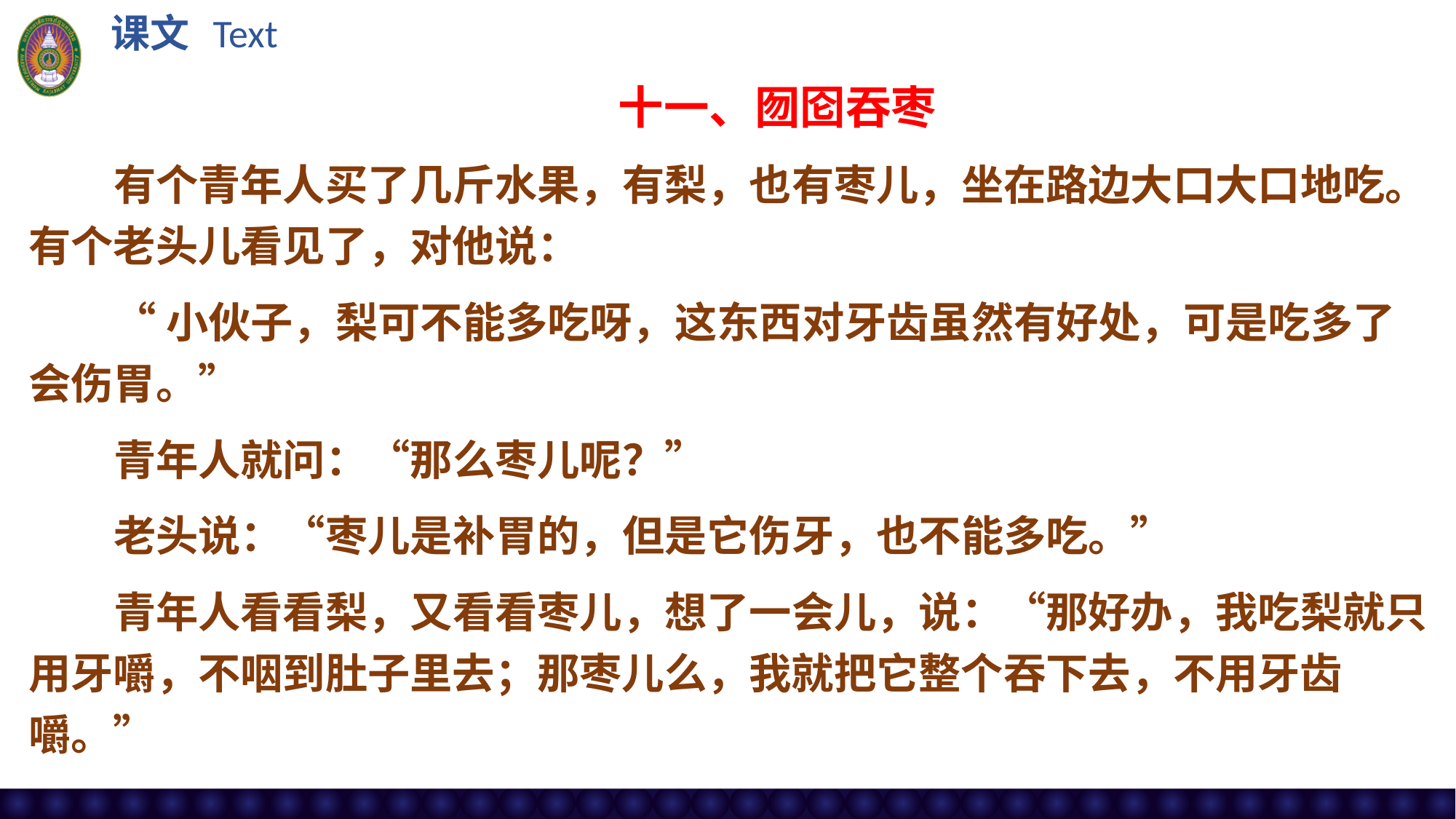

# 课文  Text
十一、囫囵吞枣
有个青年人买了几斤水果，有梨，也有枣儿，坐在路边大口大口地吃。有个老头儿看见了，对他说：
“小伙子，梨可不能多吃呀，这东西对牙齿虽然有好处，可是吃多了会伤胃。”
青年人就问：“那么枣儿呢？”
老头说：“枣儿是补胃的，但是它伤牙，也不能多吃。”
青年人看看梨，又看看枣儿，想了一会儿，说：“那好办，我吃梨就只用牙嚼，不咽到肚子里去；那枣儿么，我就把它整个吞下去，不用牙齿嚼。”